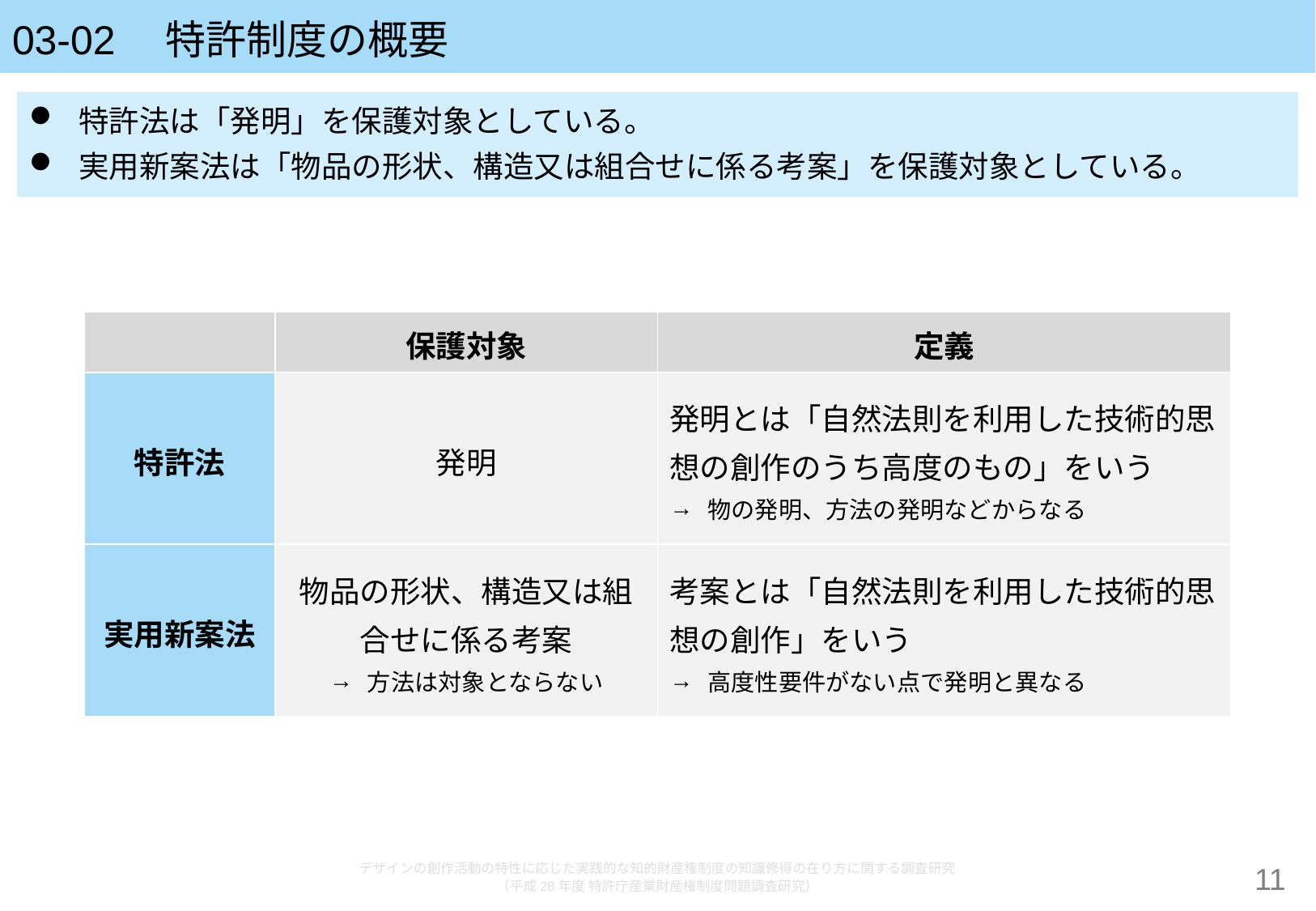

# 03-02　特許制度の概要
特許法は「発明」を保護対象としている。
実用新案法は「物品の形状、構造又は組合せに係る考案」を保護対象としている。
|  | 保護対象 | 定義 |
| --- | --- | --- |
| 特許法 | 発明 | 発明とは「自然法則を利用した技術的思想の創作のうち高度のもの」をいう 物の発明、方法の発明などからなる |
| 実用新案法 | 物品の形状、構造又は組合せに係る考案 方法は対象とならない | 考案とは「自然法則を利用した技術的思想の創作」をいう 高度性要件がない点で発明と異なる |
デザインの創作活動の特性に応じた実践的な知的財産権制度の知識修得の在り方に関する調査研究
（平成28年度 特許庁産業財産権制度問題調査研究）
11